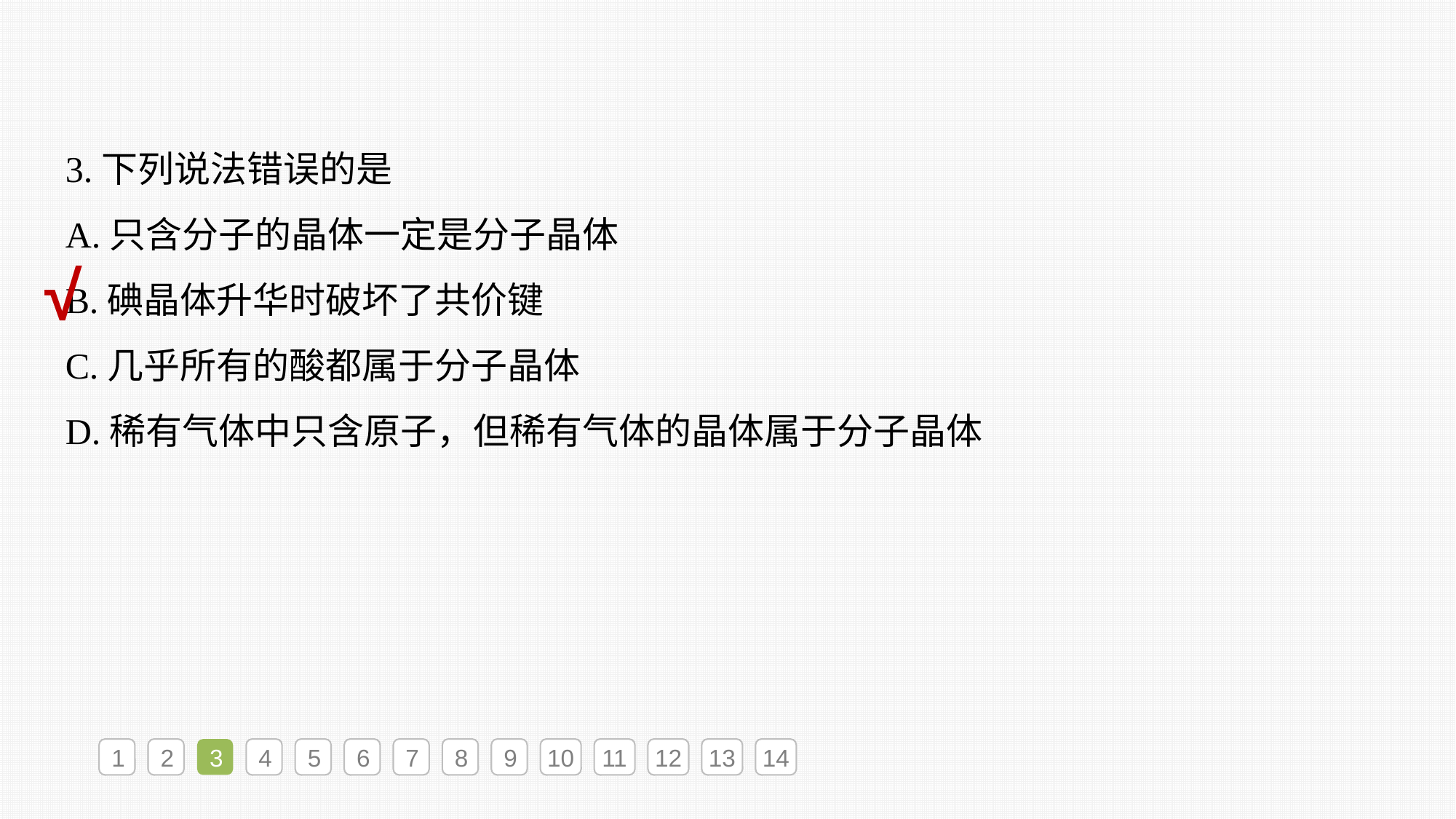

3.下列说法错误的是
A.只含分子的晶体一定是分子晶体
B.碘晶体升华时破坏了共价键
C.几乎所有的酸都属于分子晶体
D.稀有气体中只含原子，但稀有气体的晶体属于分子晶体
√
1
2
3
4
5
6
7
8
9
10
11
12
13
14